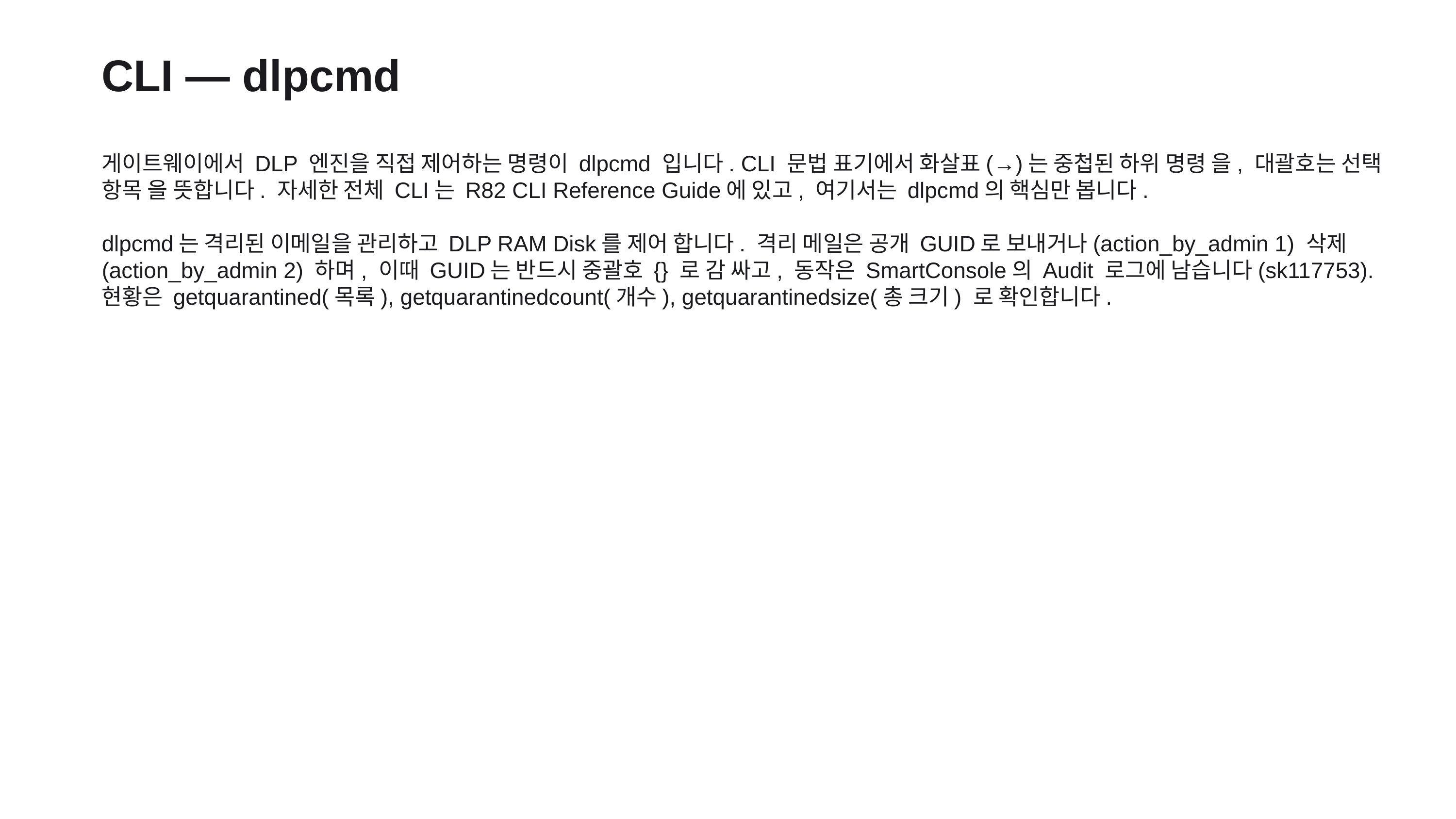

CLI — dlpcmd
게이트웨이에서 DLP 엔진을 직접 제어하는 명령이 dlpcmd 입니다. CLI 문법 표기에서 화살표(→)는 중첩된 하위 명령 을, 대괄호는 선택 항목 을 뜻합니다. 자세한 전체 CLI는 R82 CLI Reference Guide에 있고, 여기서는 dlpcmd의 핵심만 봅니다.

dlpcmd는 격리된 이메일을 관리하고 DLP RAM Disk를 제어 합니다. 격리 메일은 공개 GUID로 보내거나(action_by_admin 1) 삭제(action_by_admin 2) 하며, 이때 GUID는 반드시 중괄호 {} 로 감 싸고, 동작은 SmartConsole의 Audit 로그에 남습니다(sk117753). 현황은 getquarantined(목록), getquarantinedcount(개수), getquarantinedsize(총 크기) 로 확인합니다.